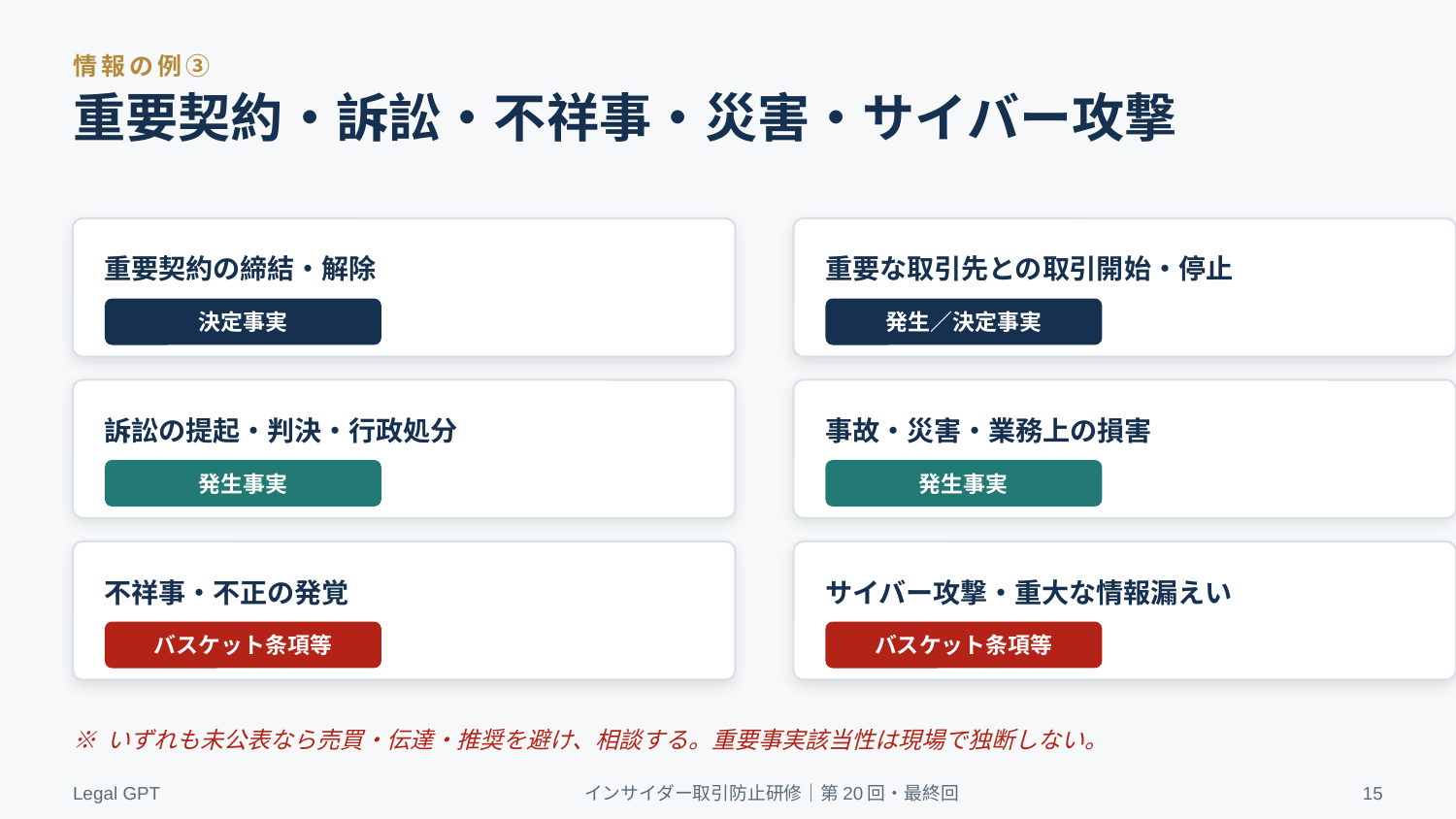

情報の例③
重要契約・訴訟・不祥事・災害・サイバー攻撃

重要契約の締結・解除
重要な取引先との取引開始・停止

決定事実

発生／決定事実

訴訟の提起・判決・行政処分
事故・災害・業務上の損害

発生事実

発生事実

不祥事・不正の発覚
サイバー攻撃・重大な情報漏えい

バスケット条項等

バスケット条項等
※ いずれも未公表なら売買・伝達・推奨を避け、相談する。重要事実該当性は現場で独断しない。
Legal GPT
インサイダー取引防止研修｜第20回・最終回
15